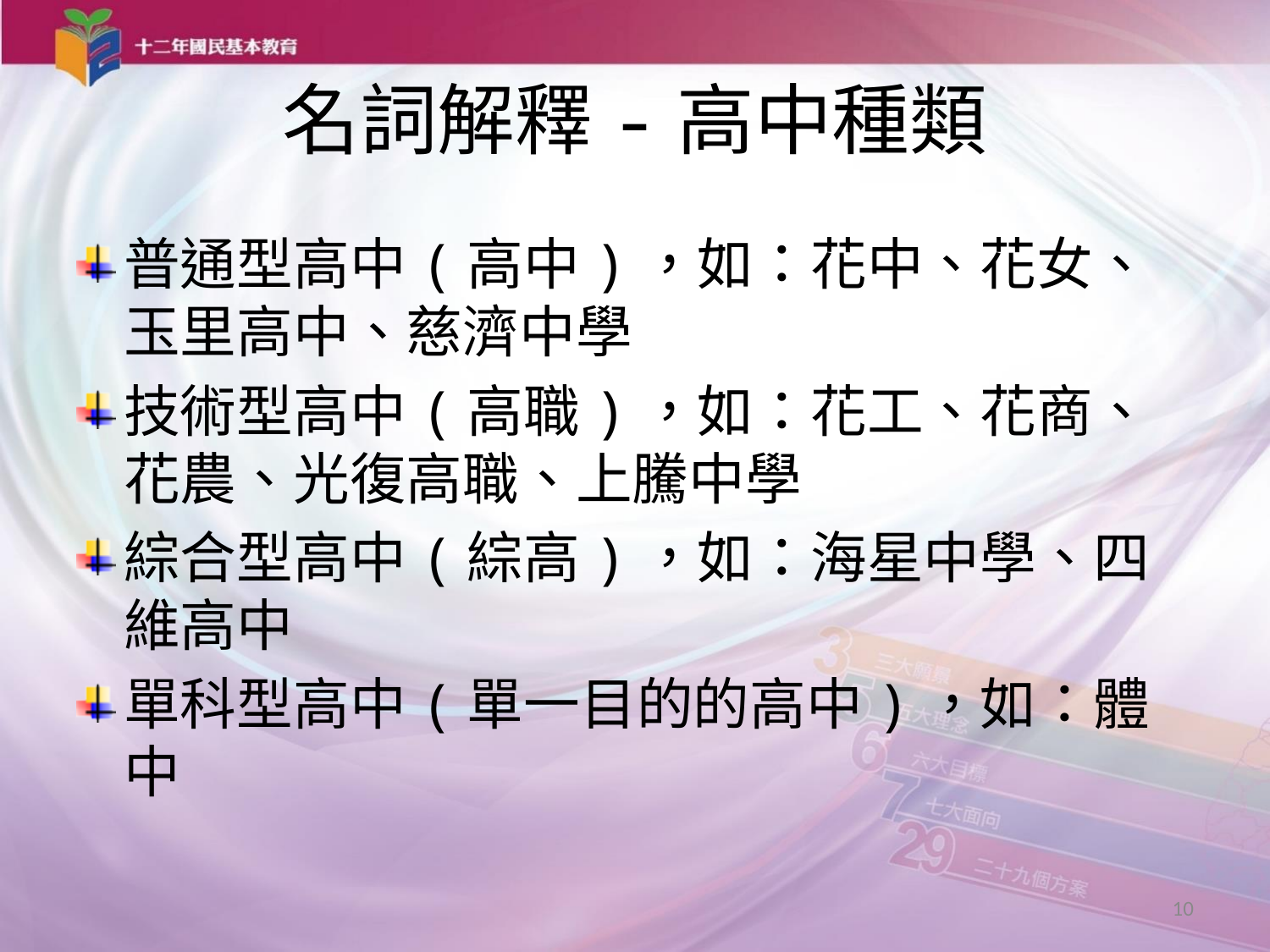

# 名詞解釋-高中種類
普通型高中(高中)，如：花中、花女、玉里高中、慈濟中學
技術型高中(高職)，如：花工、花商、花農、光復高職、上騰中學
綜合型高中(綜高)，如：海星中學、四維高中
單科型高中(單一目的的高中)，如：體中
10